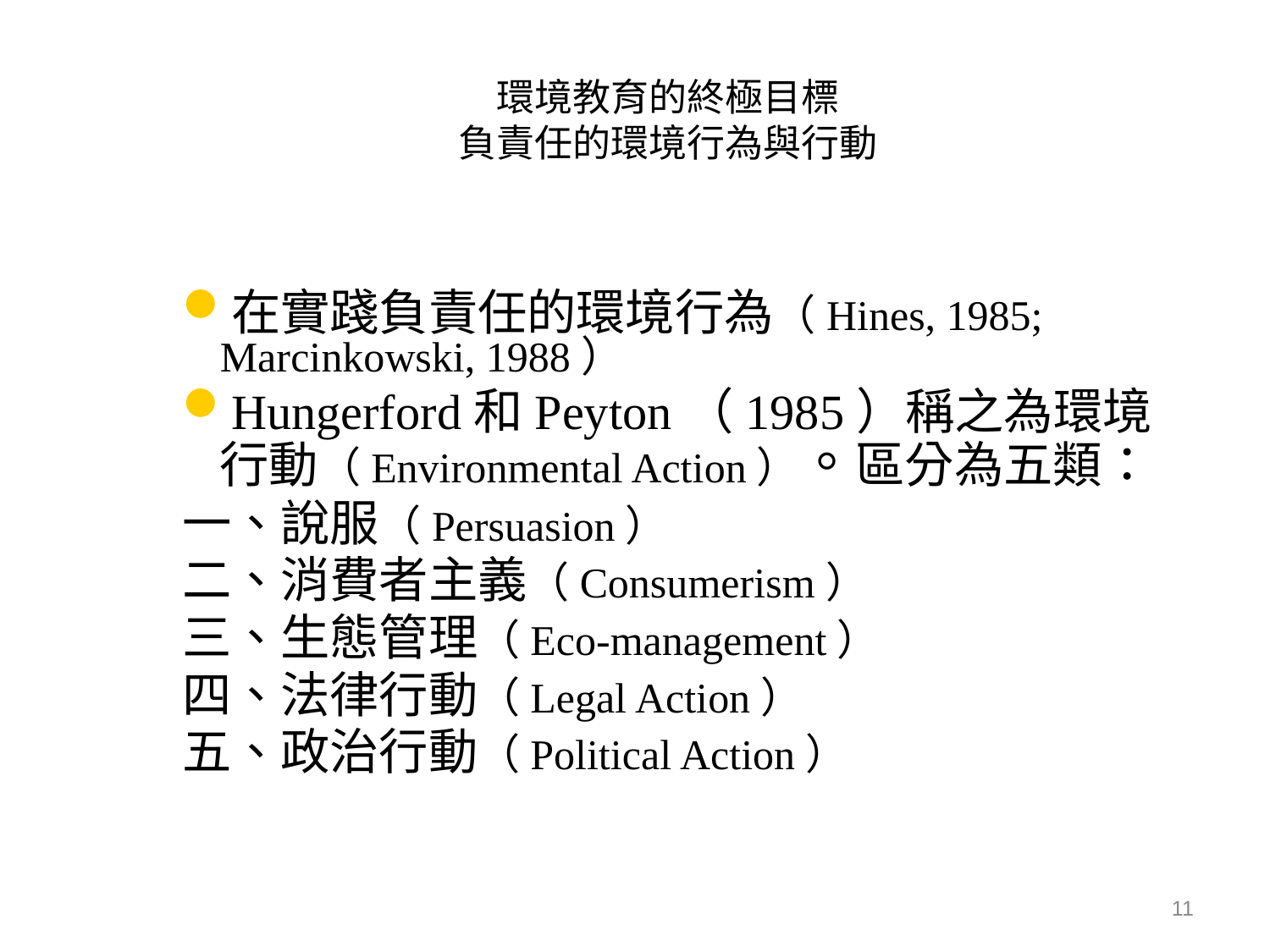

# 環境教育的終極目標 負責任的環境行為與行動
在實踐負責任的環境行為（Hines, 1985; Marcinkowski, 1988）
Hungerford和Peyton（1985）稱之為環境行動（Environmental Action）。區分為五類：
一、說服（Persuasion）
二、消費者主義（Consumerism）
三、生態管理（Eco-management）
四、法律行動（Legal Action）
五、政治行動（Political Action）

2012/8/25
11